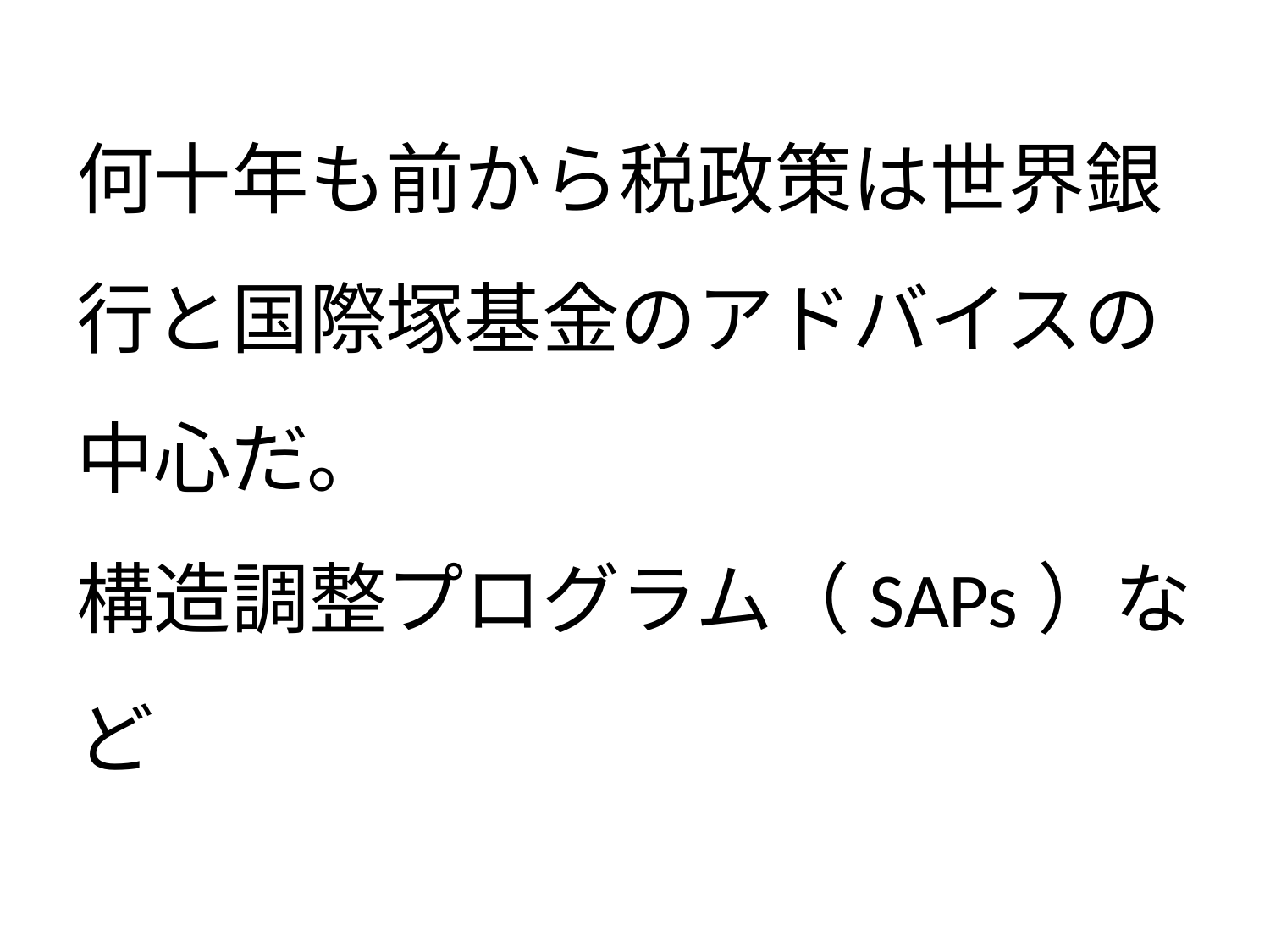

# 何十年も前から税政策は世界銀行と国際塚基金のアドバイスの中心だ。 構造調整プログラム（SAPs）など